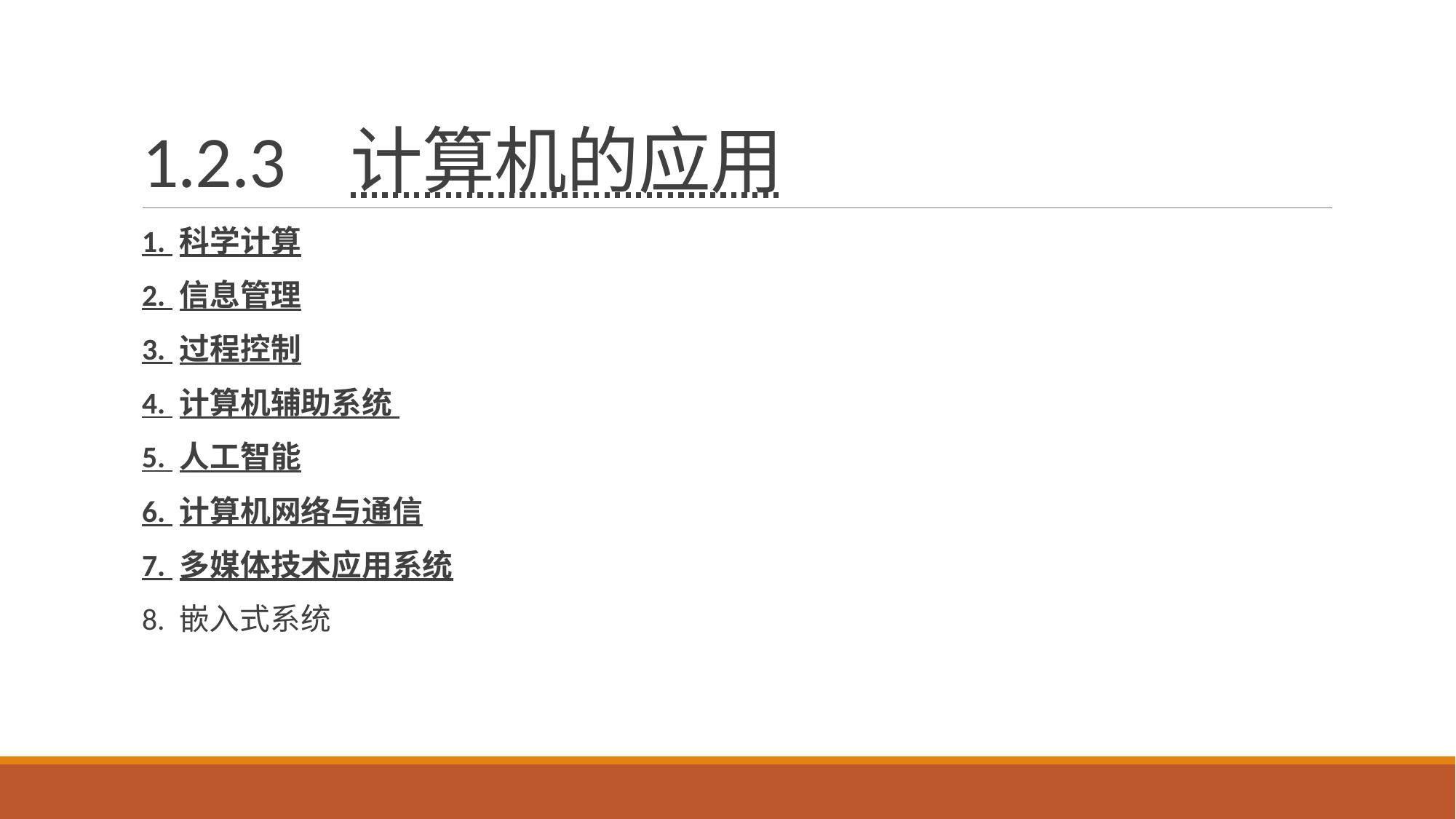

# 1.2.3   计算机的应用
1. 科学计算
2. 信息管理
3. 过程控制
4. 计算机辅助系统
5. 人工智能
6. 计算机网络与通信
7. 多媒体技术应用系统
8. 嵌入式系统